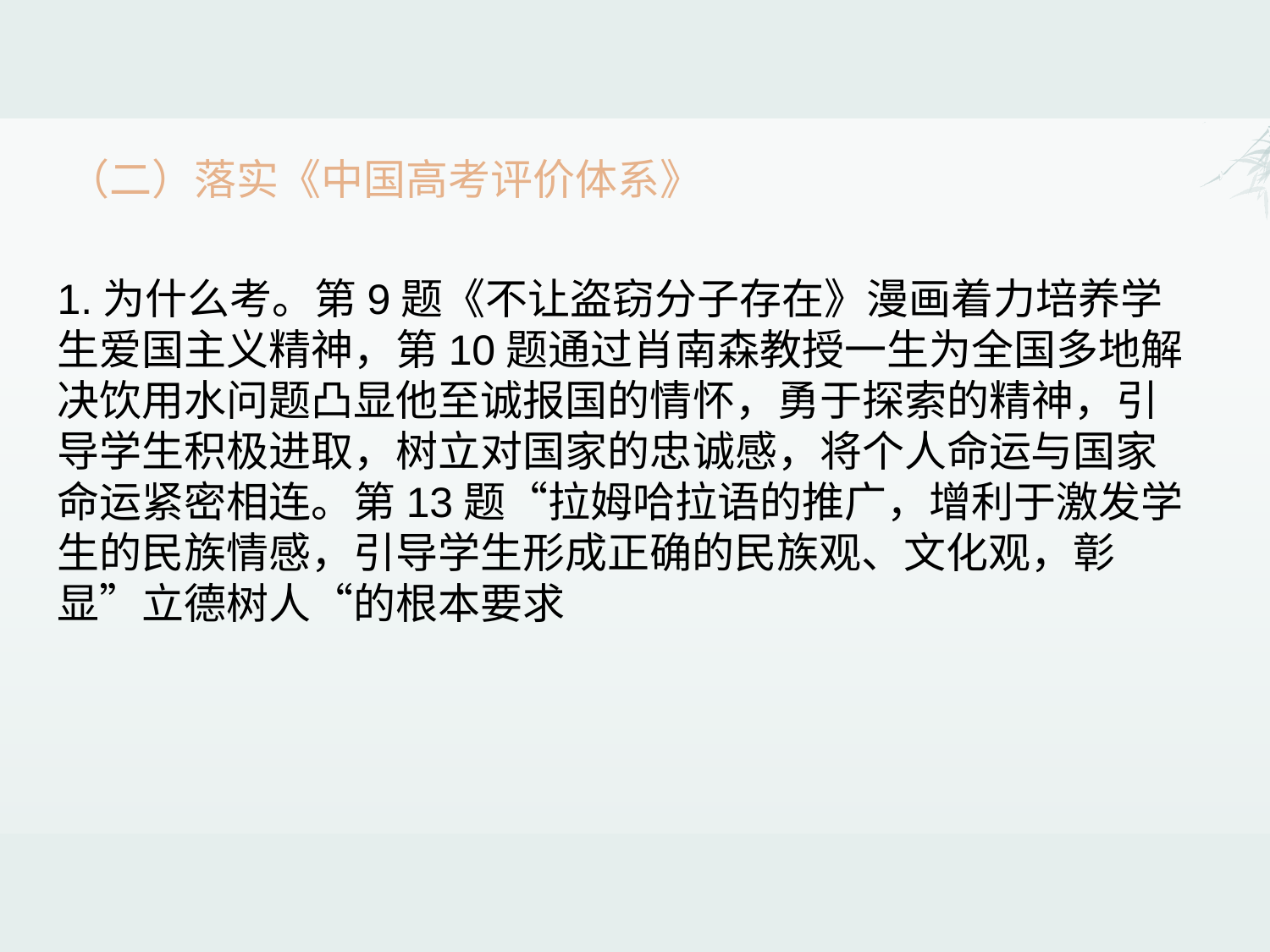

（二）落实《中国高考评价体系》
1.为什么考。第9题《不让盗窃分子存在》漫画着力培养学生爱国主义精神，第10题通过肖南森教授一生为全国多地解决饮用水问题凸显他至诚报国的情怀，勇于探索的精神，引导学生积极进取，树立对国家的忠诚感，将个人命运与国家命运紧密相连。第13题“拉姆哈拉语的推广，增利于激发学生的民族情感，引导学生形成正确的民族观、文化观，彰显”立德树人“的根本要求